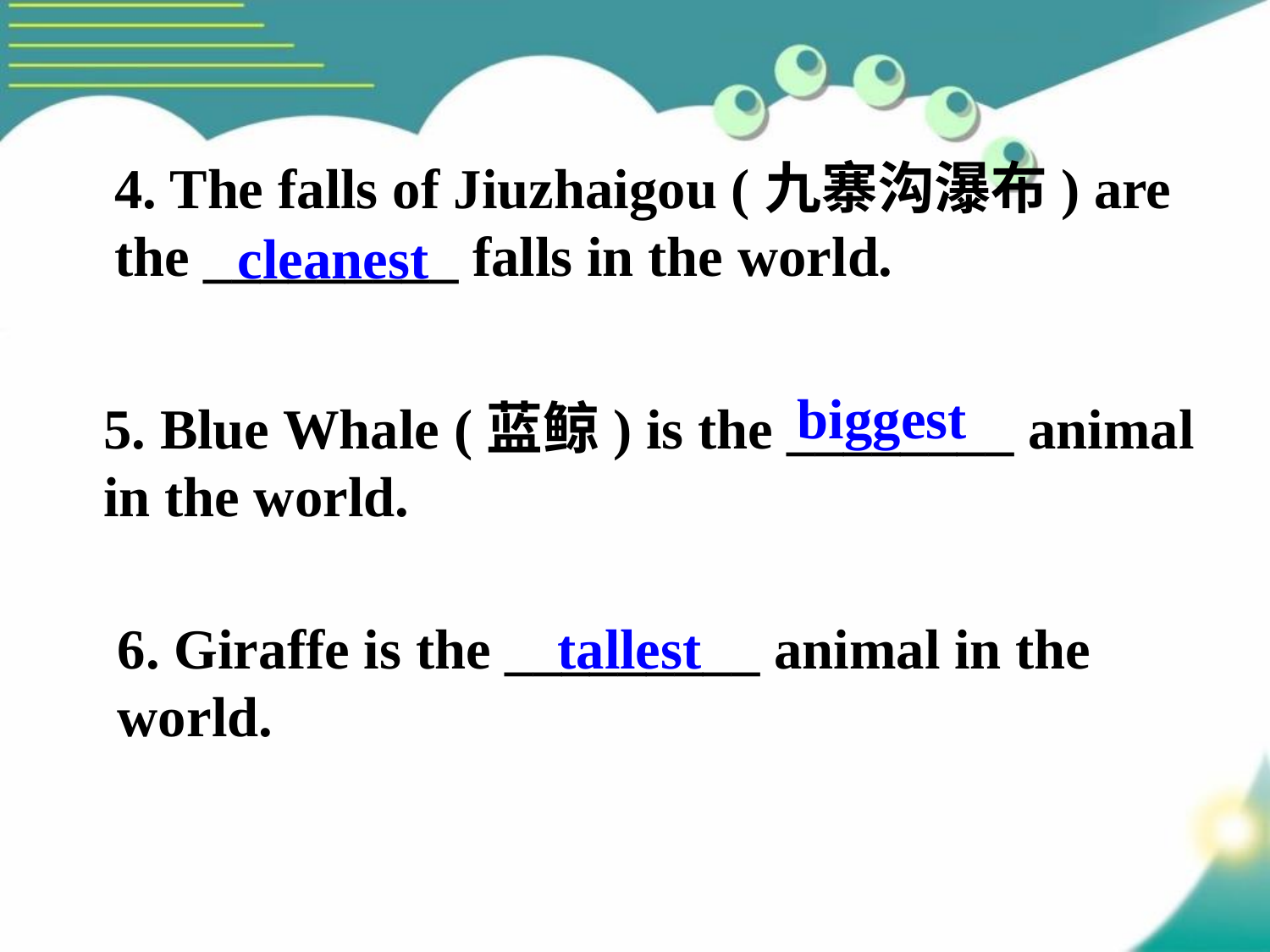

4. The falls of Jiuzhaigou (九寨沟瀑布) are
the _________ falls in the world.
cleanest
biggest
5. Blue Whale (蓝鲸) is the ________ animal
in the world.
6. Giraffe is the _________ animal in the world.
tallest